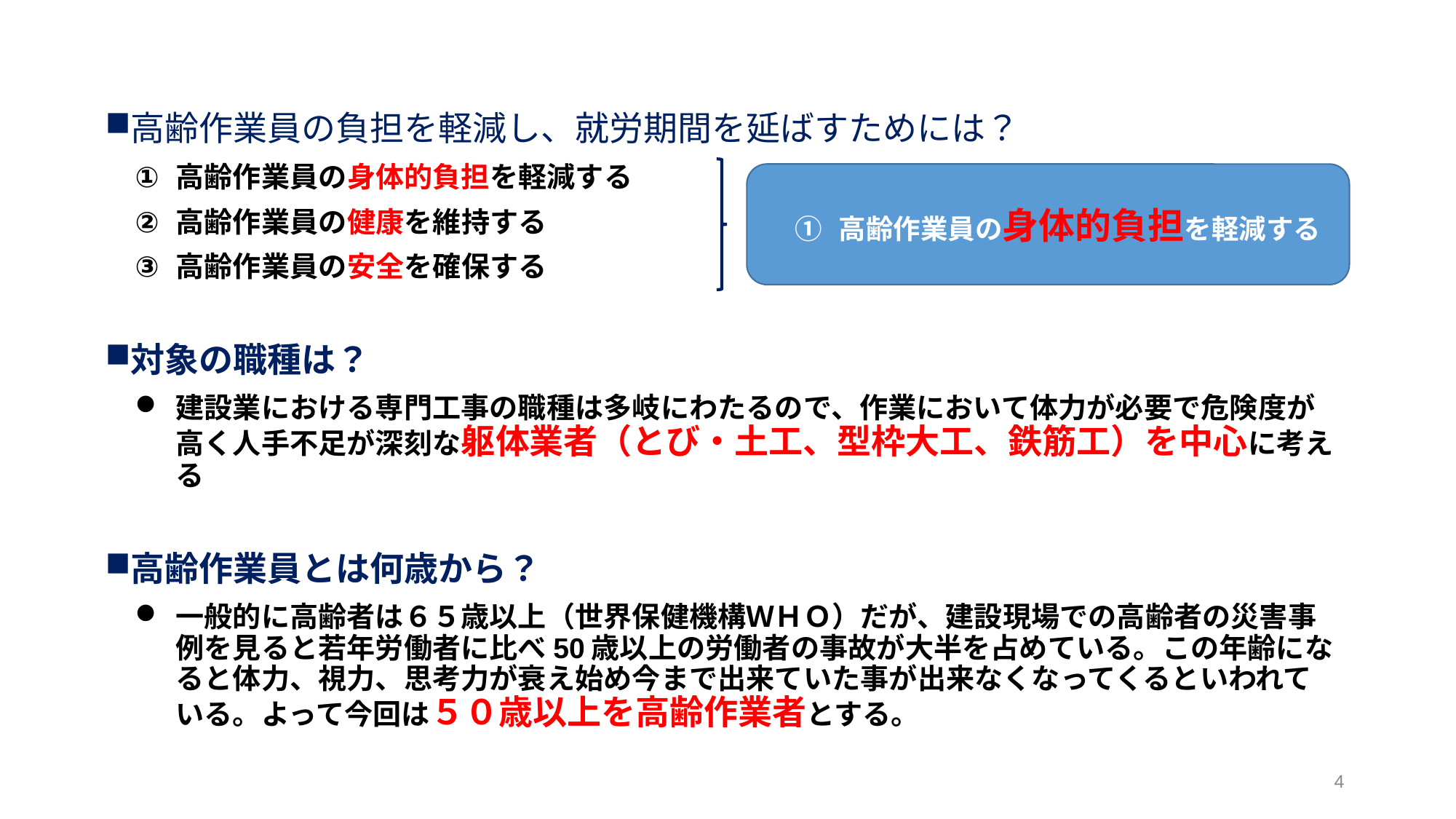

高齢作業員の負担を軽減し、就労期間を延ばすためには？
高齢作業員の身体的負担を軽減する
高齢作業員の健康を維持する
高齢作業員の安全を確保する

対象の職種は？
建設業における専門工事の職種は多岐にわたるので、作業において体力が必要で危険度が高く人手不足が深刻な躯体業者（とび・土工、型枠大工、鉄筋工）を中心に考える

高齢作業員とは何歳から？
一般的に高齢者は６５歳以上（世界保健機構ＷＨＯ）だが、建設現場での高齢者の災害事例を見ると若年労働者に比べ50歳以上の労働者の事故が大半を占めている。この年齢になると体力、視力、思考力が衰え始め今まで出来ていた事が出来なくなってくるといわれている。よって今回は５０歳以上を高齢作業者とする。

高齢作業員の身体的負担を軽減する
4